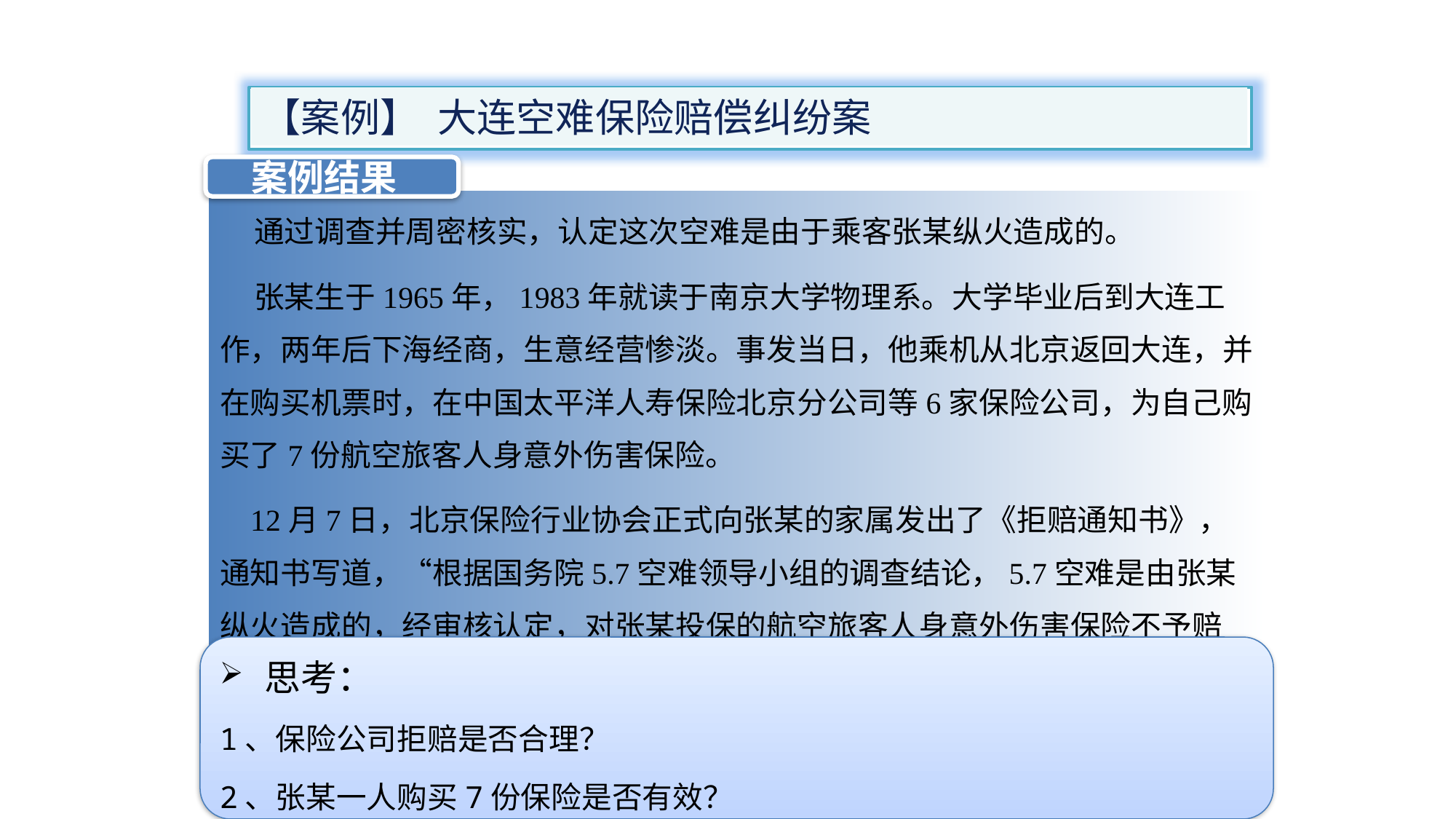

【案例】  大连空难保险赔偿纠纷案
          案例结果
    通过调查并周密核实，认定这次空难是由于乘客张某纵火造成的。
    张某生于1965年，1983年就读于南京大学物理系。大学毕业后到大连工作，两年后下海经商，生意经营惨淡。事发当日，他乘机从北京返回大连，并在购买机票时，在中国太平洋人寿保险北京分公司等6家保险公司，为自己购买了7份航空旅客人身意外伤害保险。
    12月7日，北京保险行业协会正式向张某的家属发出了《拒赔通知书》，通知书写道，“根据国务院5.7空难领导小组的调查结论，5.7空难是由张某纵火造成的，经审核认定，对张某投保的航空旅客人身意外伤害保险不予赔偿。”
  思考：
1、保险公司拒赔是否合理？
2、张某一人购买7份保险是否有效？
16